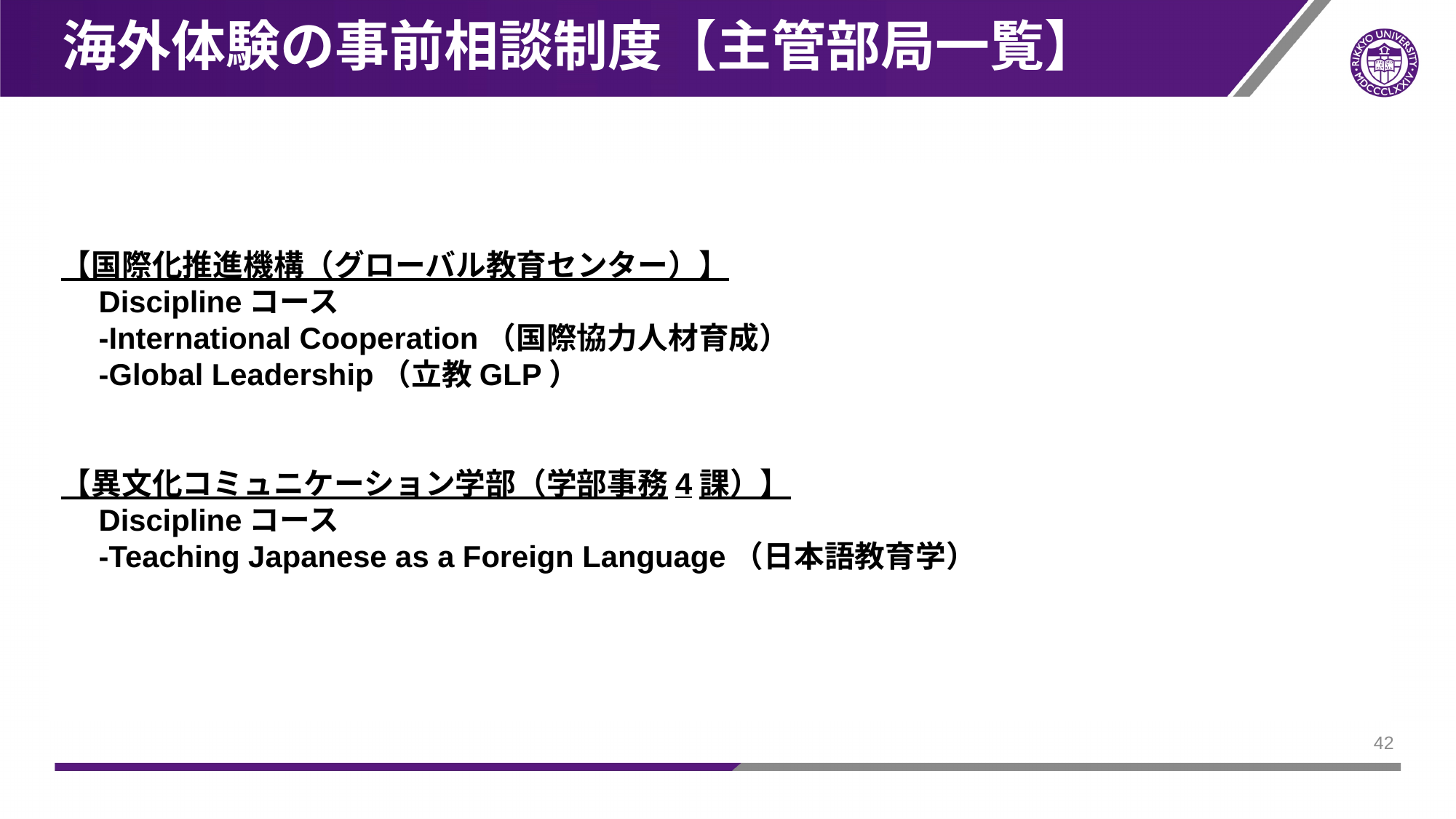

# 海外体験の事前相談制度【主管部局一覧】
【国際化推進機構（グローバル教育センター）】
　Disciplineコース
　-International Cooperation（国際協力人材育成）
　-Global Leadership（立教GLP）

【異文化コミュニケーション学部（学部事務4課）】
　Disciplineコース
　-Teaching Japanese as a Foreign Language（日本語教育学）

42